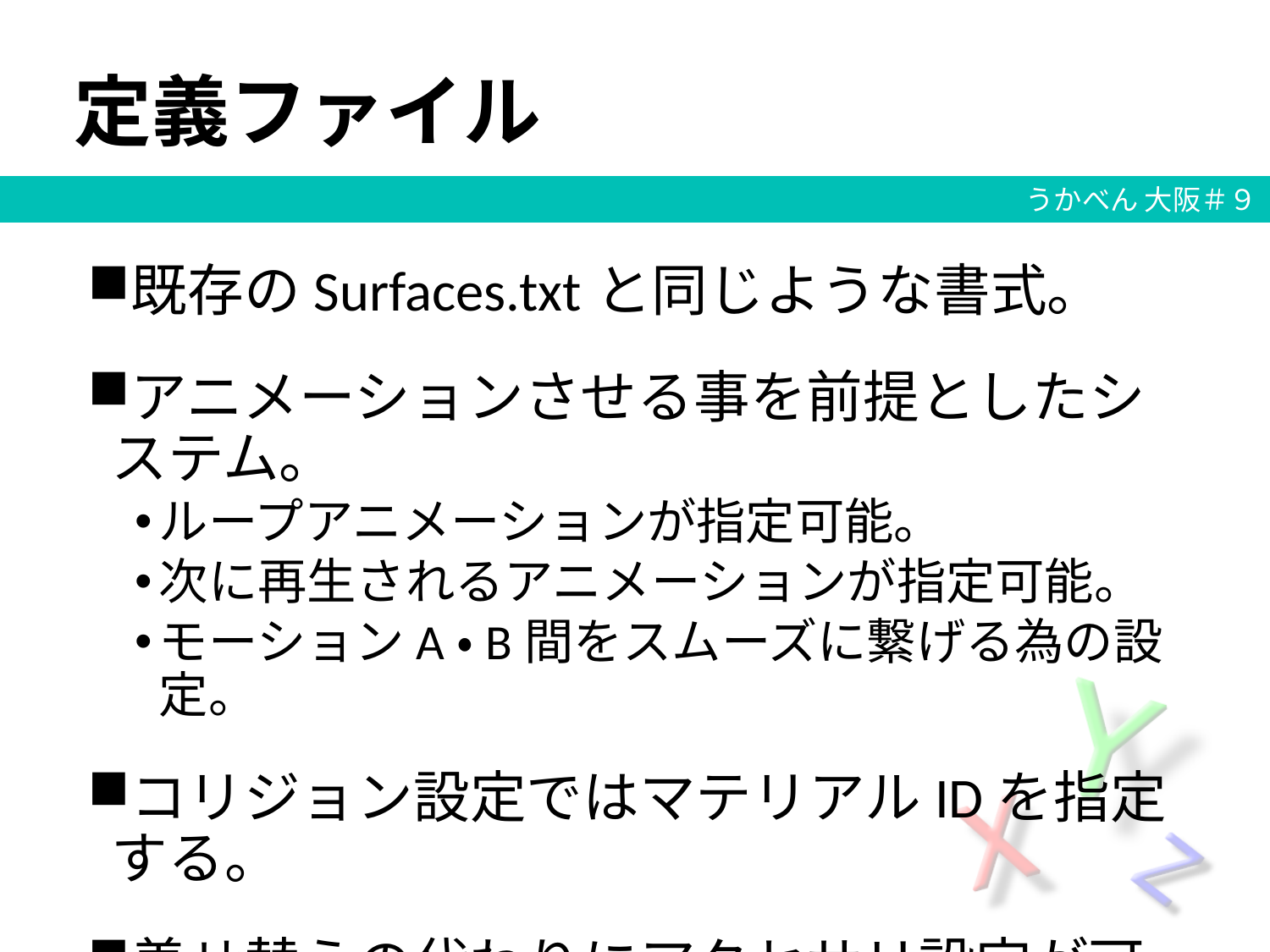

# 定義ファイル
既存のSurfaces.txtと同じような書式。

アニメーションさせる事を前提としたシステム。
ループアニメーションが指定可能。
次に再生されるアニメーションが指定可能。
モーションA・B間をスムーズに繋げる為の設定。

コリジョン設定ではマテリアルIDを指定する。

着せ替えの代わりにアクセサリ設定が可能。